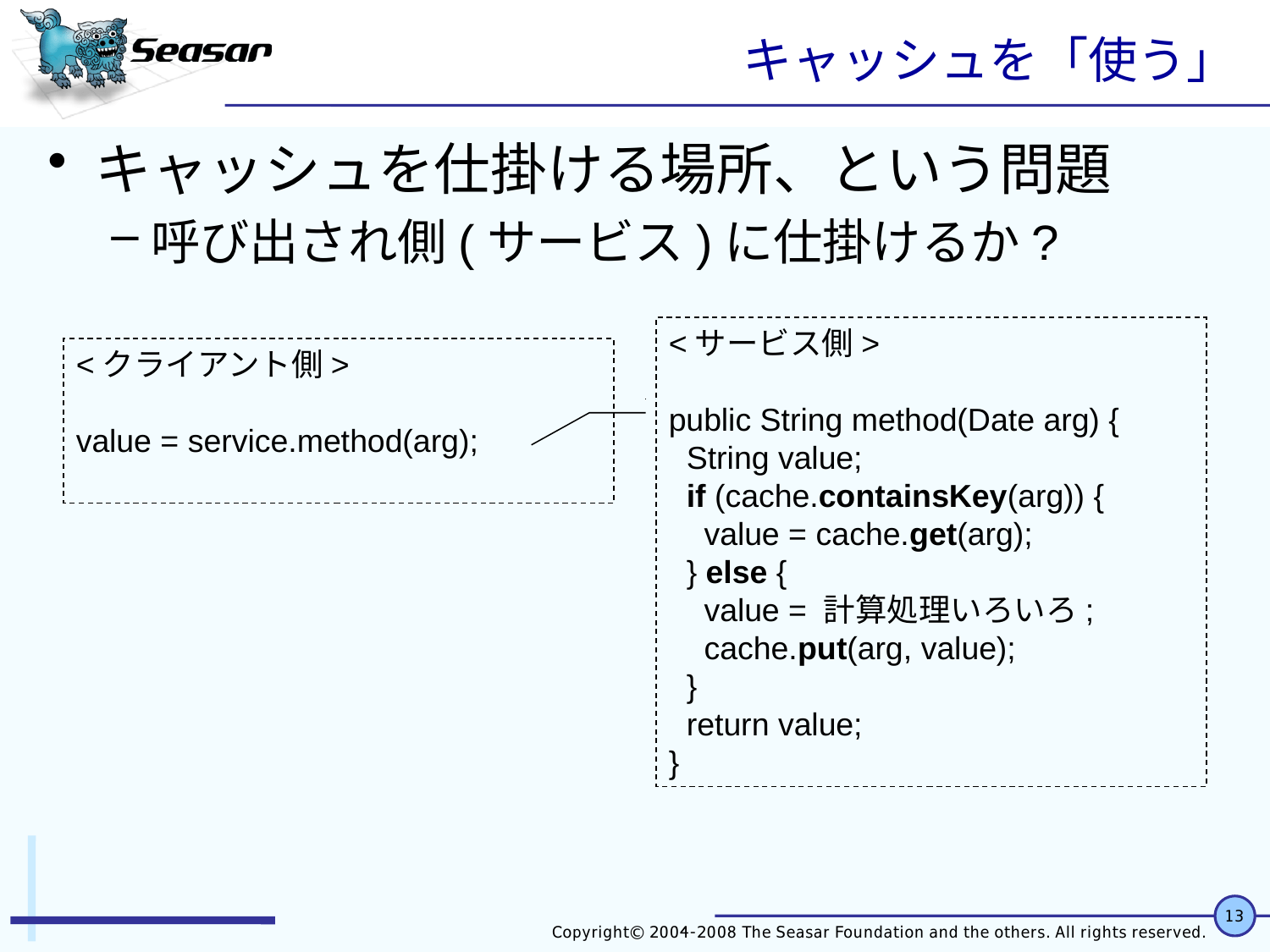

# キャッシュを「使う」
キャッシュを仕掛ける場所、という問題
呼び出され側(サービス)に仕掛けるか?
<サービス側>

public String method(Date arg) {
  String value;
  if (cache.containsKey(arg)) {
    value = cache.get(arg);
  } else {
    value = 計算処理いろいろ;
    cache.put(arg, value);
  }
  return value;
}
<クライアント側>

value = service.method(arg);